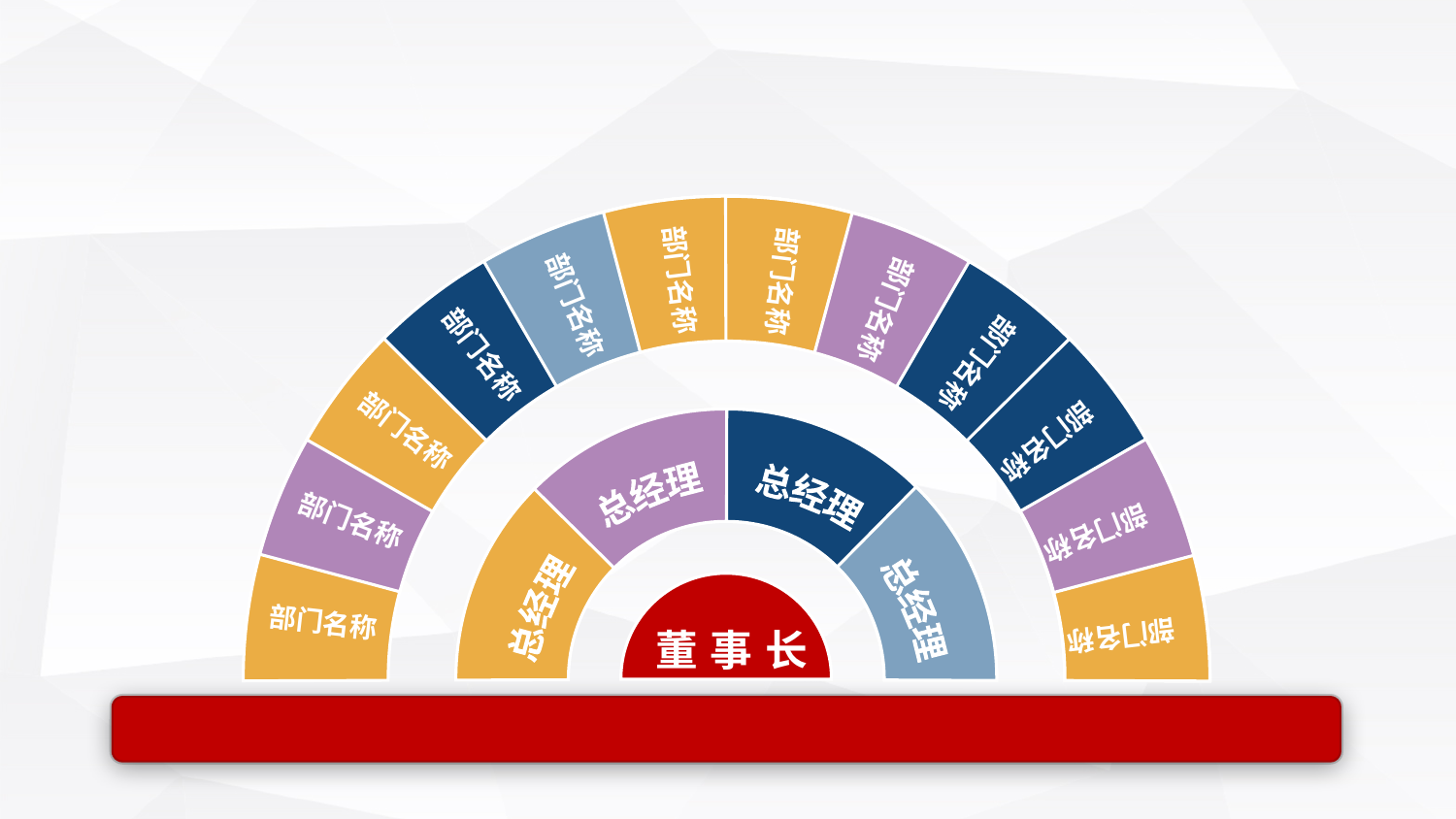

部门名称
部门名称
部门名称
部门名称
部门名称
部门名称
部门名称
部门名称

部门名称
部门名称
总经理
总经理
总经理
总经理
部门名称
部门名称

董事长